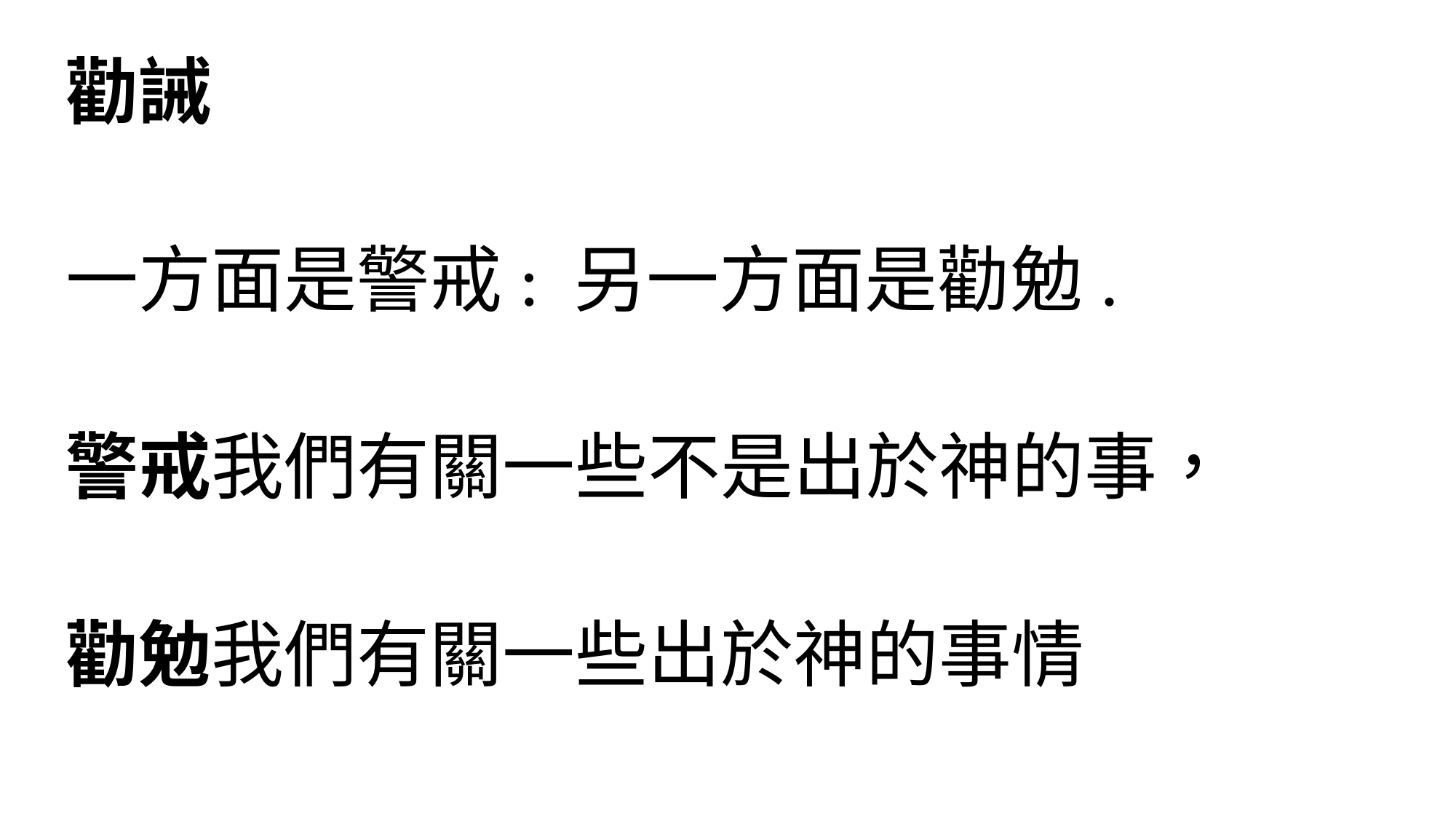

勸誡

一方面是警戒: 另一方面是勸勉.

警戒我們有關一些不是出於神的事，

勸勉我們有關一些出於神的事情